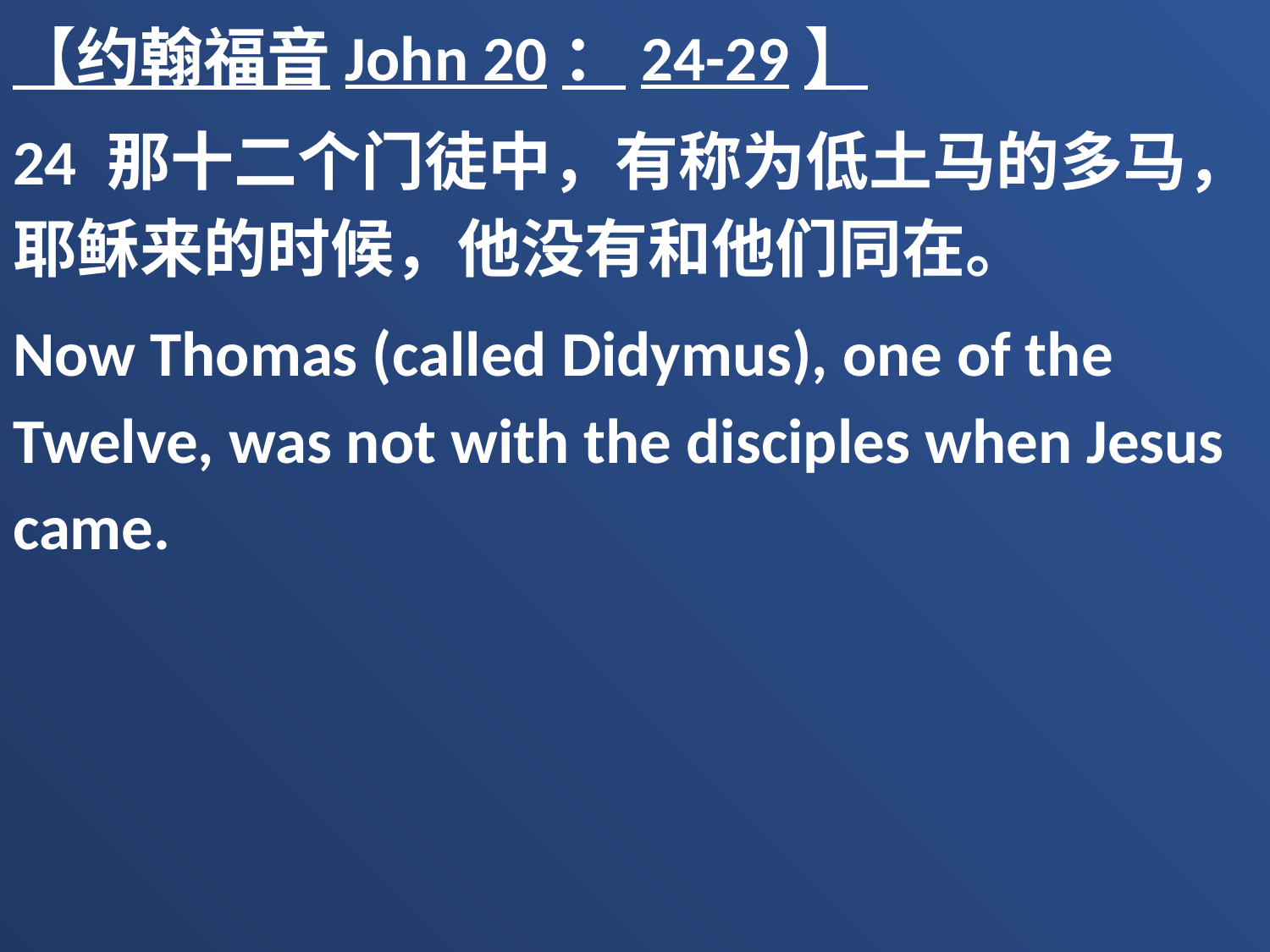

【约翰福音John 20：24-29】
24 那十二个门徒中，有称为低土马的多马，耶稣来的时候，他没有和他们同在。
Now Thomas (called Didymus), one of the Twelve, was not with the disciples when Jesus came.